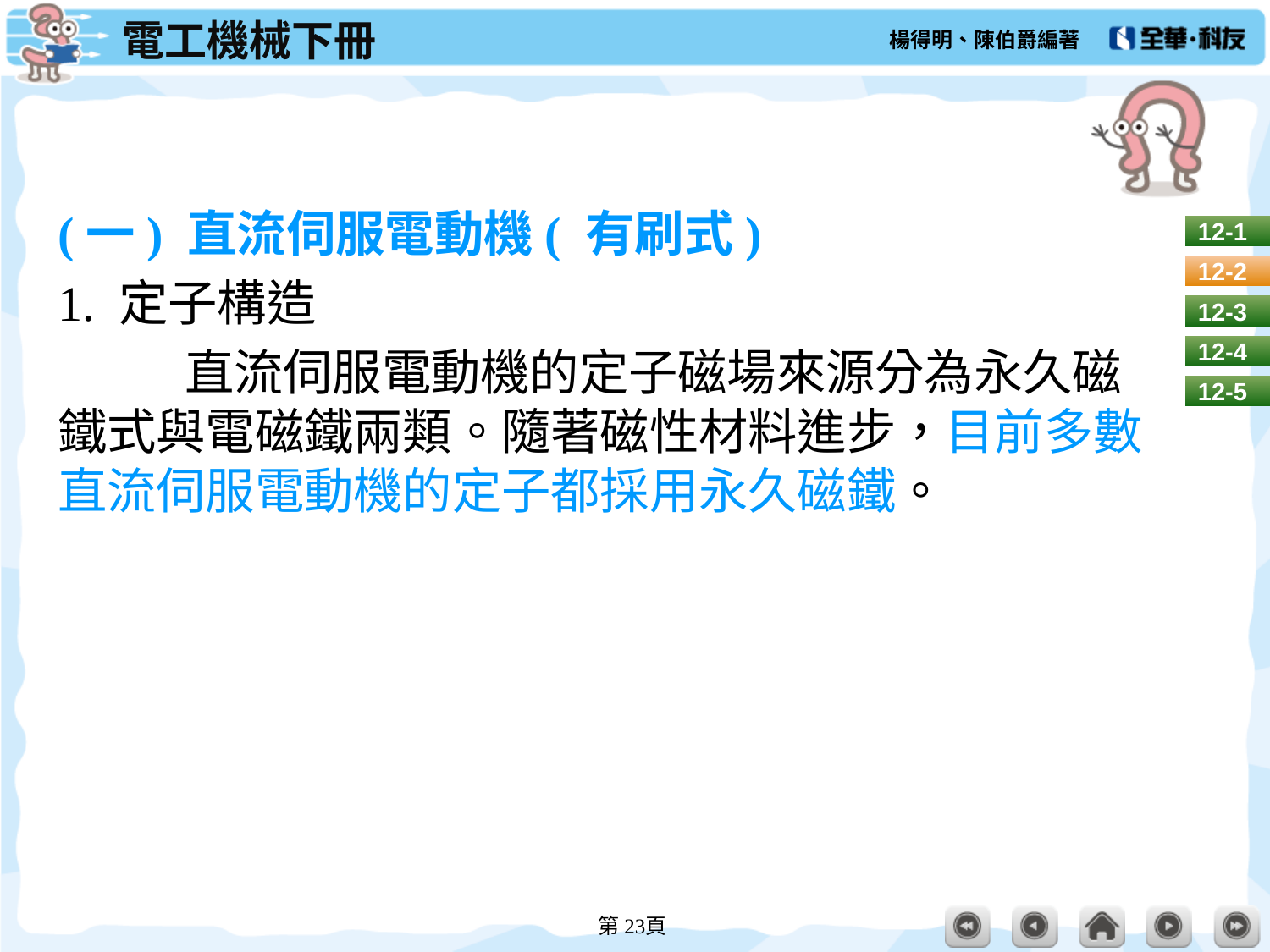

#
(一) 直流伺服電動機( 有刷式)
1. 定子構造
	直流伺服電動機的定子磁場來源分為永久磁鐵式與電磁鐵兩類。隨著磁性材料進步，目前多數直流伺服電動機的定子都採用永久磁鐵。